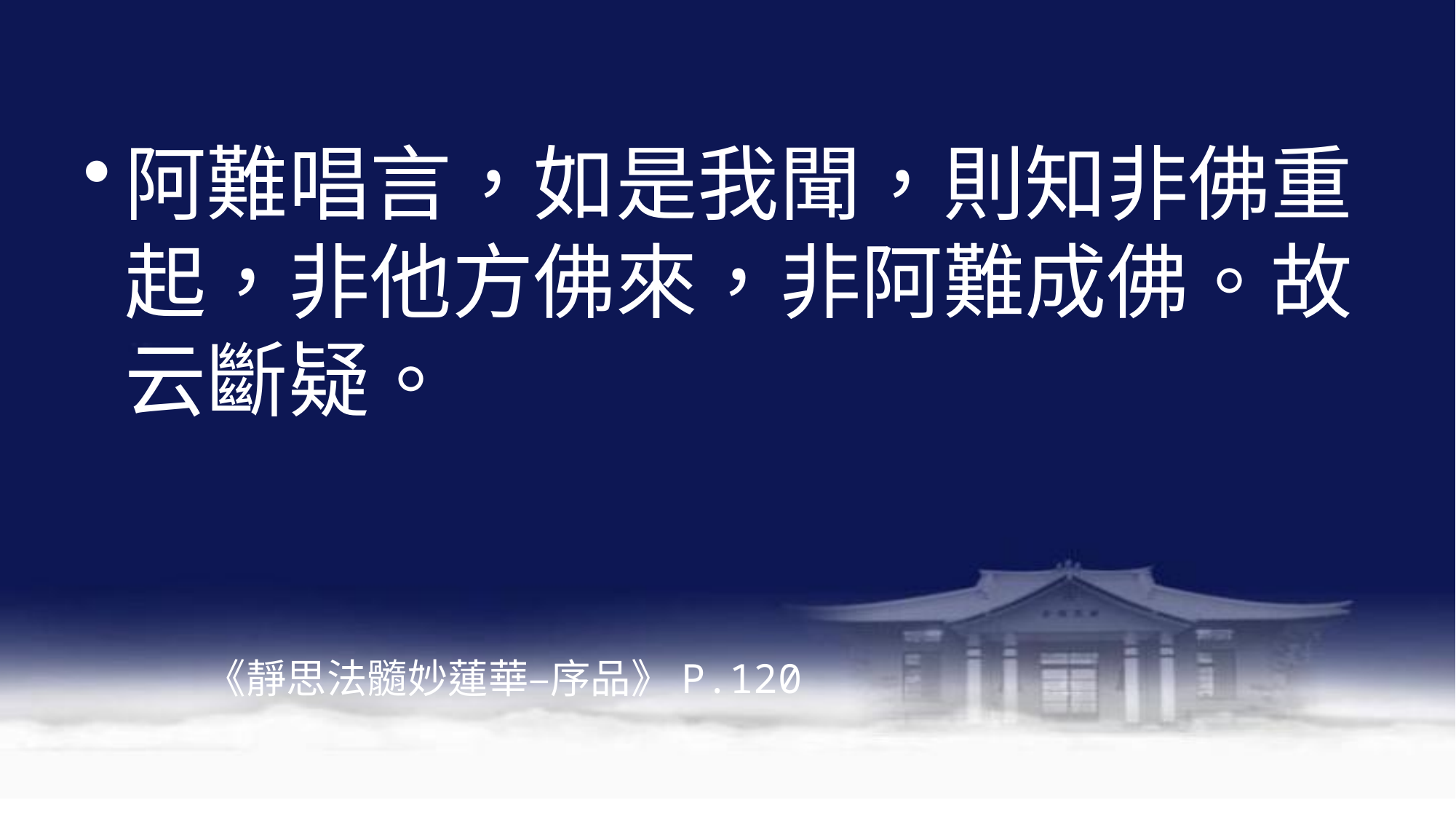

#
阿難唱言，如是我聞，則知非佛重起，非他方佛來，非阿難成佛。故云斷疑。
《靜思法髓妙蓮華–序品》P.120